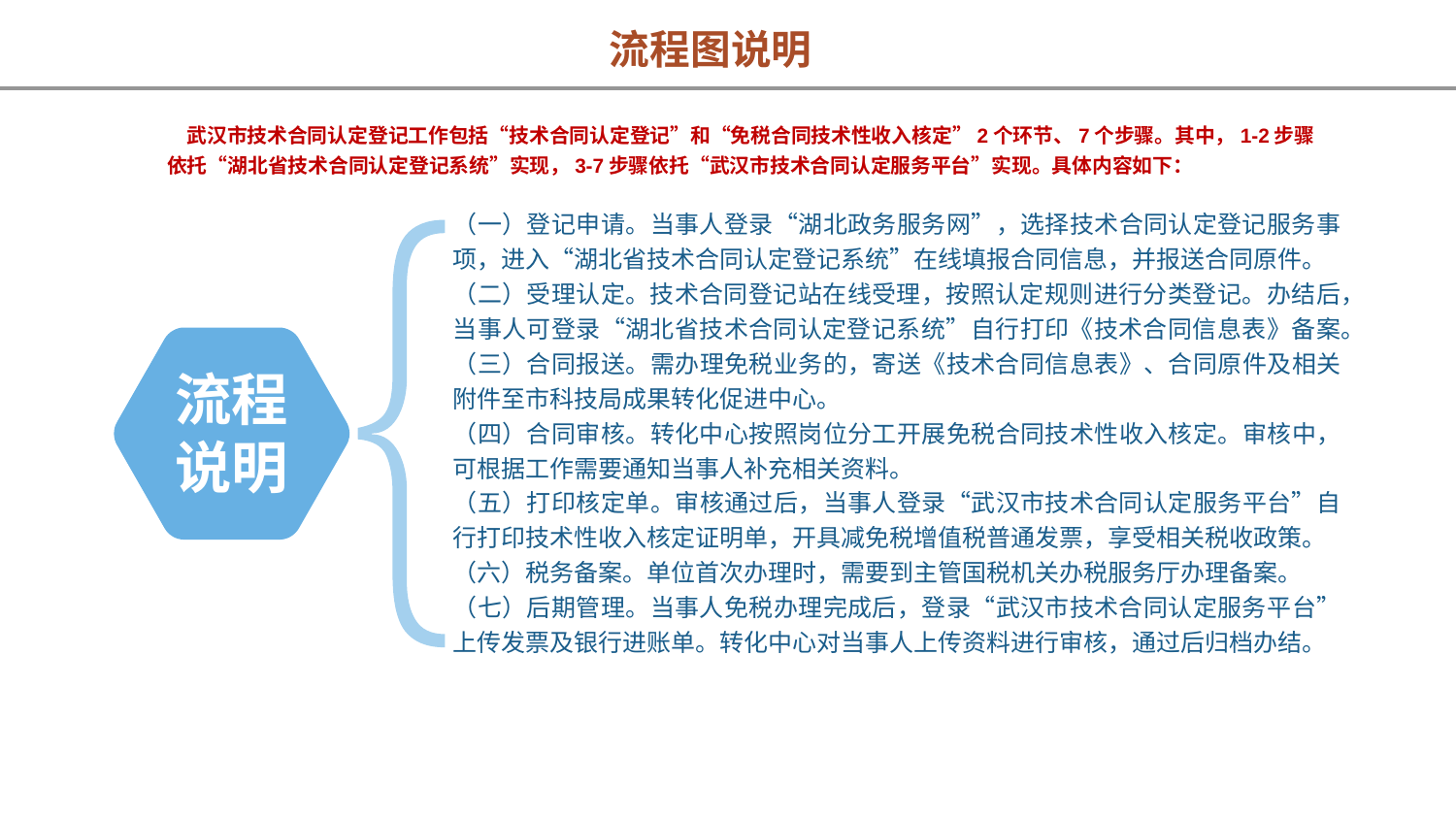

流程图说明
   武汉市技术合同认定登记工作包括“技术合同认定登记”和“免税合同技术性收入核定”2个环节、7个步骤。其中，1-2步骤依托“湖北省技术合同认定登记系统”实现，3-7步骤依托“武汉市技术合同认定服务平台”实现。具体内容如下：
（一）登记申请。当事人登录“湖北政务服务网”，选择技术合同认定登记服务事项，进入“湖北省技术合同认定登记系统”在线填报合同信息，并报送合同原件。
（二）受理认定。技术合同登记站在线受理，按照认定规则进行分类登记。办结后，当事人可登录“湖北省技术合同认定登记系统”自行打印《技术合同信息表》备案。
（三）合同报送。需办理免税业务的，寄送《技术合同信息表》、合同原件及相关附件至市科技局成果转化促进中心。
（四）合同审核。转化中心按照岗位分工开展免税合同技术性收入核定。审核中，可根据工作需要通知当事人补充相关资料。
（五）打印核定单。审核通过后，当事人登录“武汉市技术合同认定服务平台”自行打印技术性收入核定证明单，开具减免税增值税普通发票，享受相关税收政策。
（六）税务备案。单位首次办理时，需要到主管国税机关办税服务厅办理备案。
（七）后期管理。当事人免税办理完成后，登录“武汉市技术合同认定服务平台”上传发票及银行进账单。转化中心对当事人上传资料进行审核，通过后归档办结。
点击输入本栏的具体文字，简明扼要的说明分项内容。

流程
说明